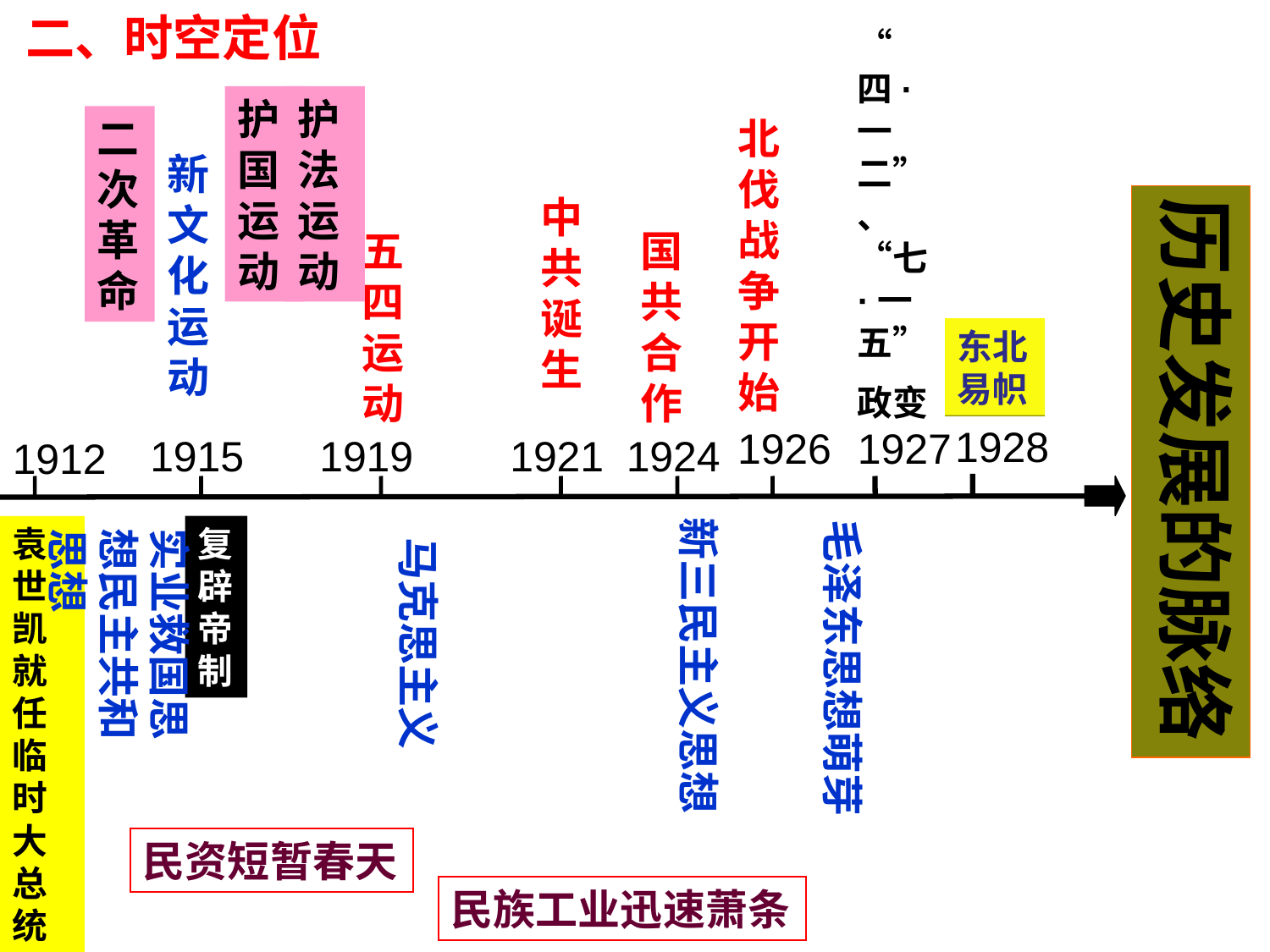

二、时空定位
“四·一二”、“七·一五”
政变
护国运动
护法运动
二次革命
北伐战争开始
新文化运动
中共诞生
历史发展的脉络
五四运动
国共合作
东北易帜
1928
1926
1927
1915
1919
1921
1924
1912

新三民主义思想
毛泽东思想萌芽
实业救国思想民主共和思想
复辟帝制

袁世凯就任临时大总统
马克思主义

民资短暂春天
民族工业迅速萧条